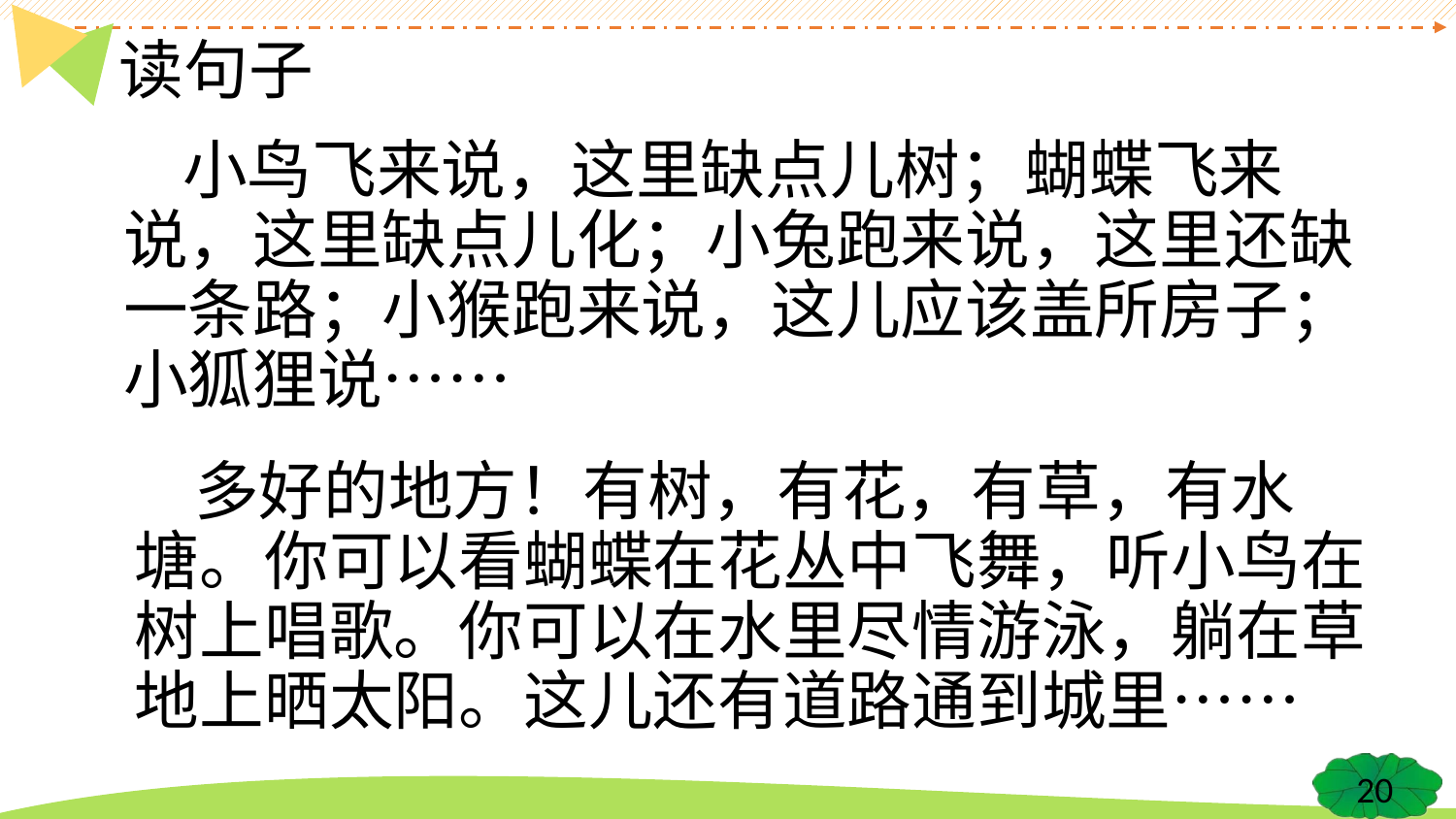

# 读句子
   小鸟飞来说，这里缺点儿树；蝴蝶飞来说，这里缺点儿化；小兔跑来说，这里还缺一条路；小猴跑来说，这儿应该盖所房子；小狐狸说……
   多好的地方！有树，有花，有草，有水塘。你可以看蝴蝶在花丛中飞舞，听小鸟在树上唱歌。你可以在水里尽情游泳，躺在草地上晒太阳。这儿还有道路通到城里……